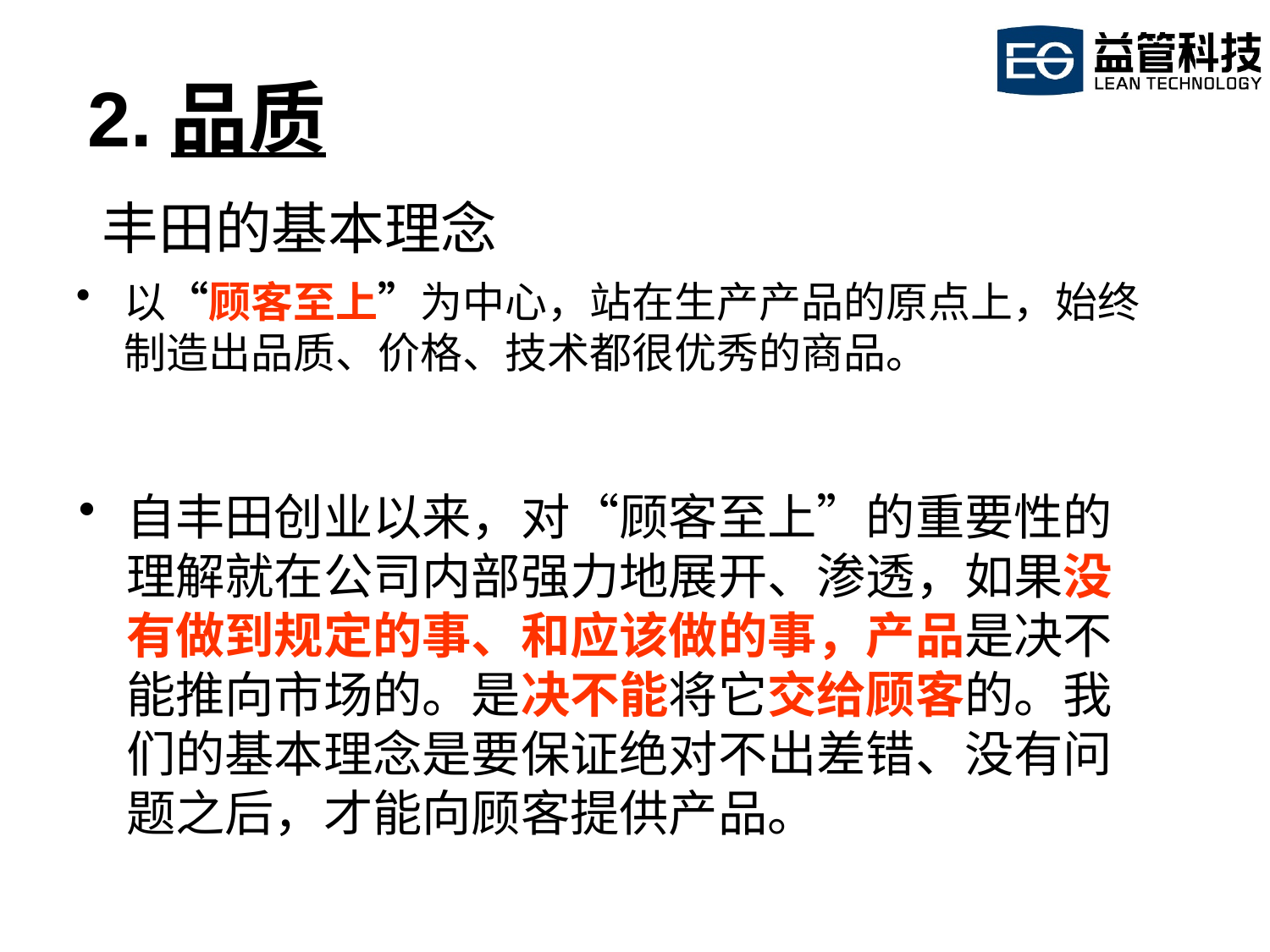

# 2.品质
丰田的基本理念
以“顾客至上”为中心，站在生产产品的原点上，始终制造出品质、价格、技术都很优秀的商品。
自丰田创业以来，对“顾客至上”的重要性的理解就在公司内部强力地展开、渗透，如果没有做到规定的事、和应该做的事，产品是决不能推向市场的。是决不能将它交给顾客的。我们的基本理念是要保证绝对不出差错、没有问题之后，才能向顾客提供产品。
17